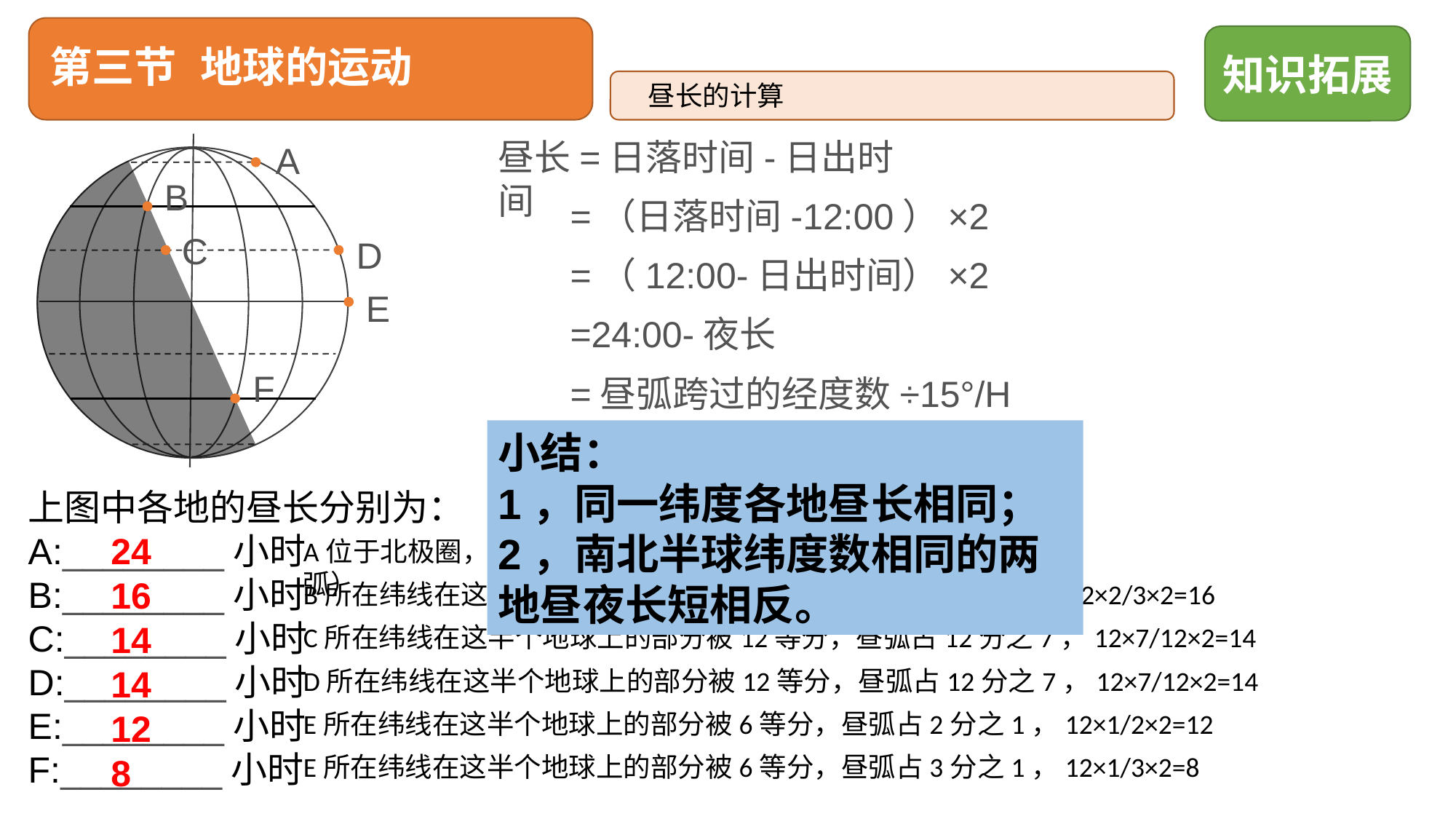

# 第三节  地球的运动
知识拓展
昼长的计算

A
B
C
D
E
F
昼长=日落时间-日出时间
=（日落时间-12:00）×2
=（12:00-日出时间）×2
=24:00-夜长
=昼弧跨过的经度数÷15°/H
小结：
1，同一纬度各地昼长相同；
2，南北半球纬度数相同的两地昼夜长短相反。
上图中各地的昼长分别为：
A:________小时
B:________小时
C:________小时
D:________小时
E:________小时
F:________小时
24
A位于北极圈，此刻为极昼（可视为100%的昼弧）
16
B所在纬线在这半个地球上的部分被6等分，昼弧占3分之2，12×2/3×2=16
14
C所在纬线在这半个地球上的部分被12等分，昼弧占12分之7，12×7/12×2=14
14
D所在纬线在这半个地球上的部分被12等分，昼弧占12分之7，12×7/12×2=14
12
E所在纬线在这半个地球上的部分被6等分，昼弧占2分之1，12×1/2×2=12
8
E所在纬线在这半个地球上的部分被6等分，昼弧占3分之1，12×1/3×2=8